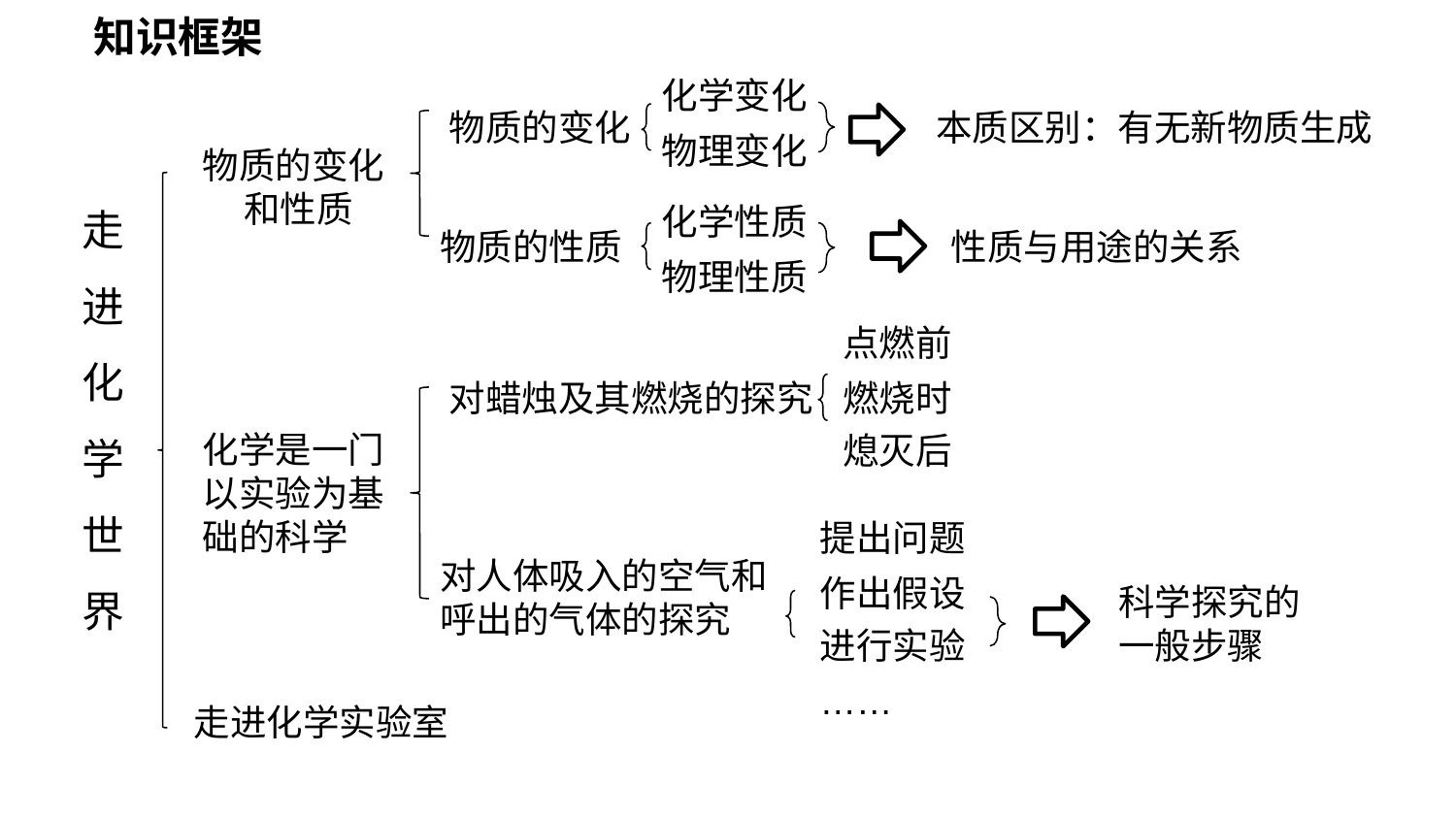

知识框架
化学变化
本质区别：有无新物质生成
物质的变化

物理变化
物质的变化和性质
走进化学世界

化学性质
物质的性质
性质与用途的关系

物理性质
点燃前
燃烧时
对蜡烛及其燃烧的探究

化学是一门以实验为基础的科学
熄灭后
提出问题
对人体吸入的空气和呼出的气体的探究
作出假设
科学探究的一般步骤

进行实验
……
走进化学实验室